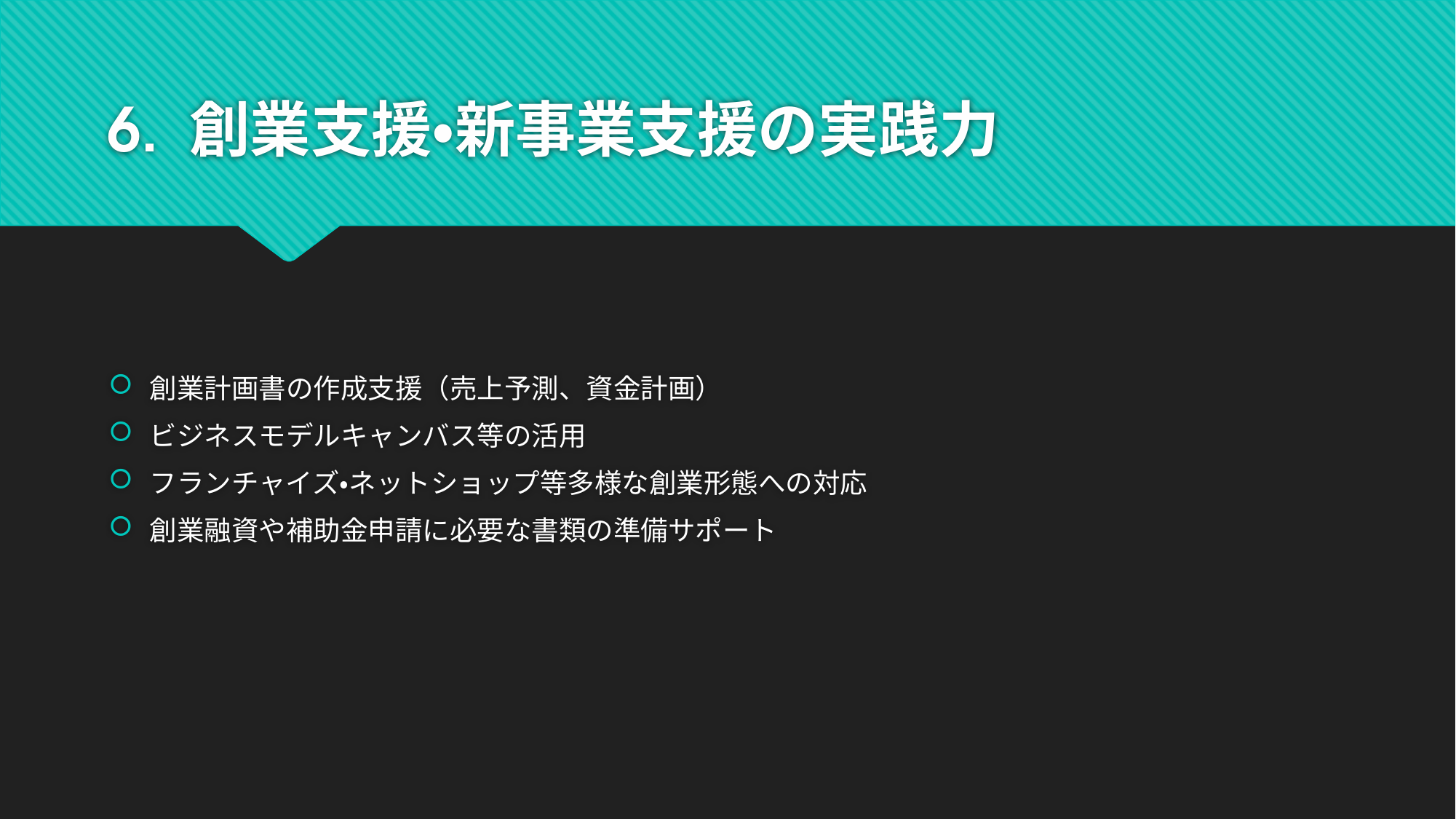

# 6. 創業支援・新事業支援の実践力
創業計画書の作成支援（売上予測、資金計画）
ビジネスモデルキャンバス等の活用
フランチャイズ・ネットショップ等多様な創業形態への対応
創業融資や補助金申請に必要な書類の準備サポート